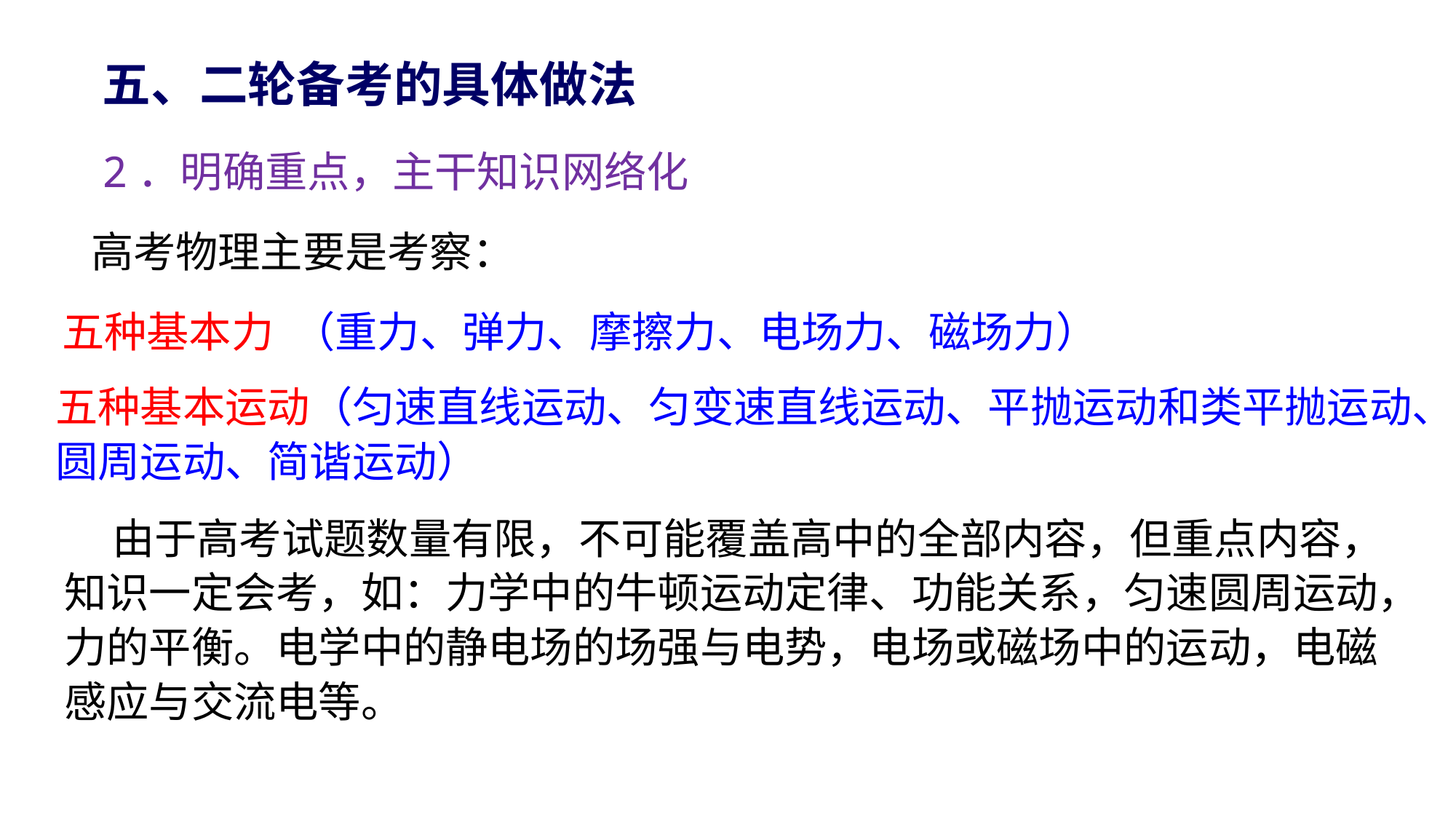

五、二轮备考的具体做法
2．明确重点，主干知识网络化
高考物理主要是考察：

五种基本力  （重力、弹力、摩擦力、电场力、磁场力）
五种基本运动（匀速直线运动、匀变速直线运动、平抛运动和类平抛运动、圆周运动、简谐运动）

    由于高考试题数量有限，不可能覆盖高中的全部内容，但重点内容，知识一定会考，如：力学中的牛顿运动定律、功能关系，匀速圆周运动，力的平衡。电学中的静电场的场强与电势，电场或磁场中的运动，电磁感应与交流电等。